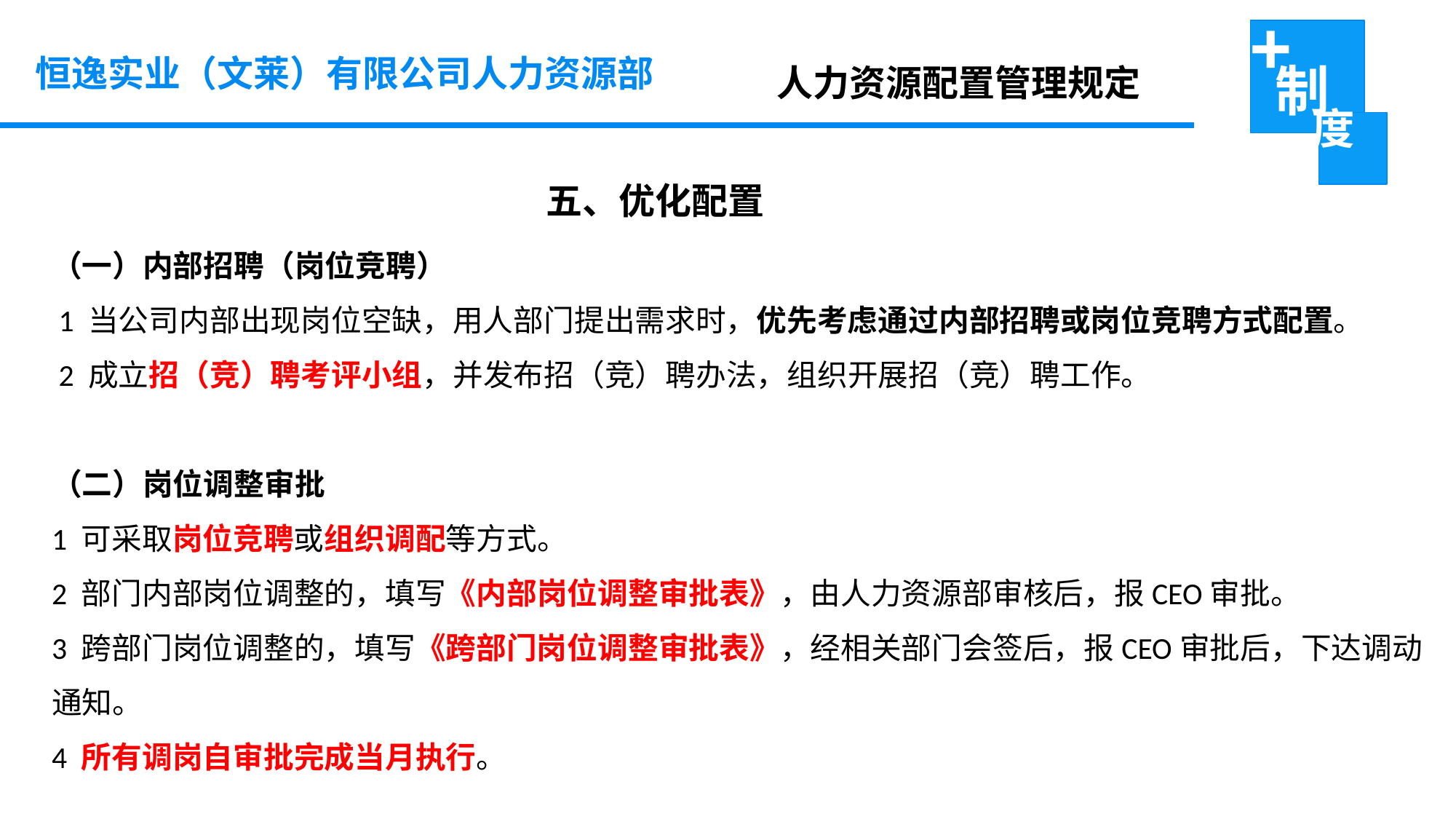

恒逸实业（文莱）有限公司人力资源部
    人力资源配置管理规定
五、优化配置

（一）内部招聘（岗位竞聘）
 1 当公司内部出现岗位空缺，用人部门提出需求时，优先考虑通过内部招聘或岗位竞聘方式配置。
 2 成立招（竞）聘考评小组，并发布招（竞）聘办法，组织开展招（竞）聘工作。

（二）岗位调整审批
1 可采取岗位竞聘或组织调配等方式。
2 部门内部岗位调整的，填写《内部岗位调整审批表》，由人力资源部审核后，报CEO审批。
3 跨部门岗位调整的，填写《跨部门岗位调整审批表》，经相关部门会签后，报CEO审批后，下达调动通知。
4 所有调岗自审批完成当月执行。